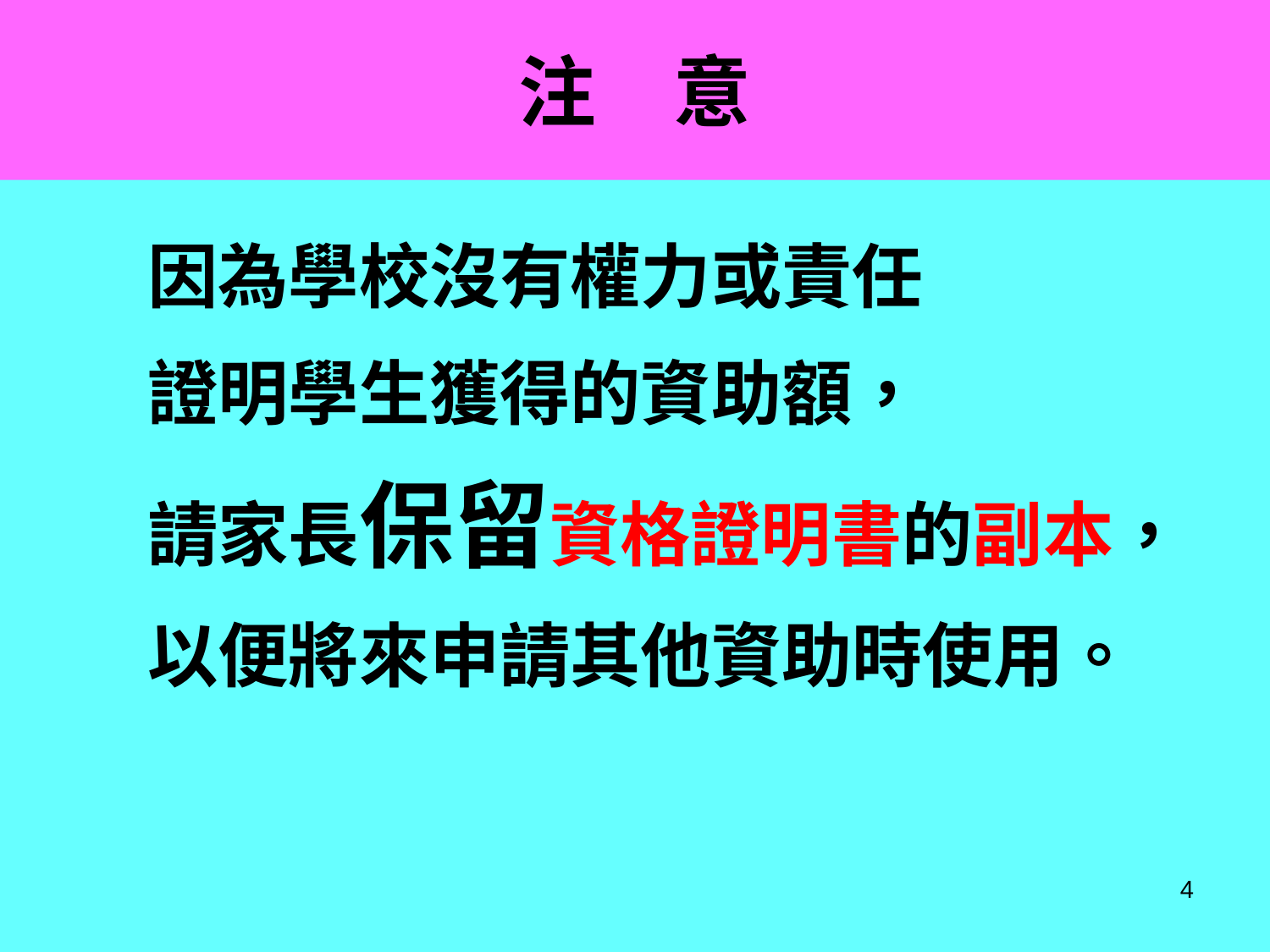

# 注　意
因為學校沒有權力或責任
證明學生獲得的資助額，
請家長保留資格證明書的副本，
以便將來申請其他資助時使用。

4